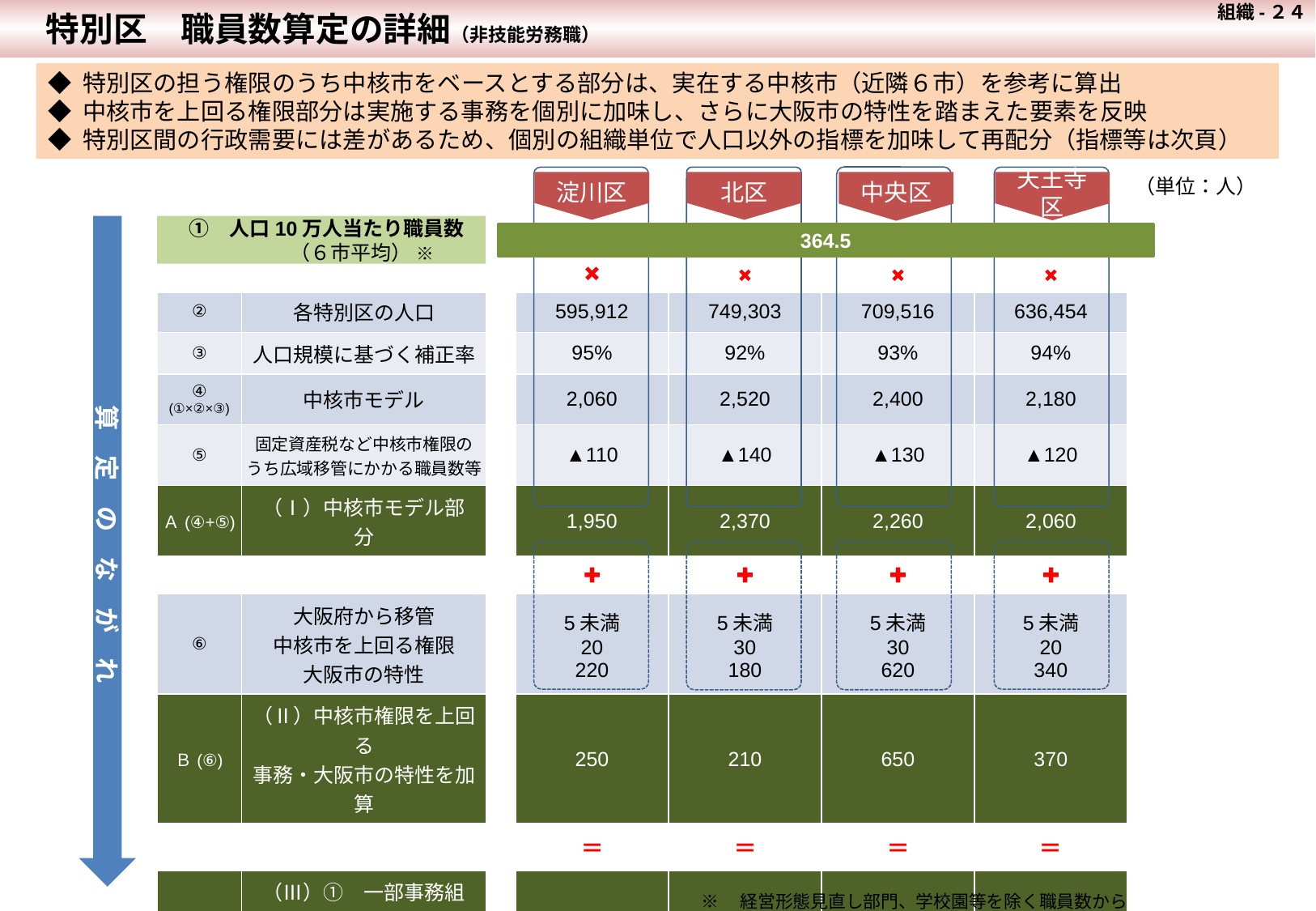

組織-２４
　特別区　職員数算定の詳細（非技能労務職）
◆ 特別区の担う権限のうち中核市をベースとする部分は、実在する中核市（近隣６市）を参考に算出
◆ 中核市を上回る権限部分は実施する事務を個別に加味し、さらに大阪市の特性を踏まえた要素を反映
◆ 特別区間の行政需要には差があるため、個別の組織単位で人口以外の指標を加味して再配分（指標等は次頁）
淀川区
北区
天王寺区
中央区

364.5

　①　人口10万人当たり職員数
　　　　　　（６市平均） ※
（単位：人）
算　定　の　な　が　れ
|  |  |  | × | × | × | × |
| --- | --- | --- | --- | --- | --- | --- |
| ② | 各特別区の人口 |  | 595,912 | 749,303 | 709,516 | 636,454 |
| ③ | 人口規模に基づく補正率 |  | 95% | 92% | 93% | 94% |
| ④ (①×②×③) | 中核市モデル |  | 2,060 | 2,520 | 2,400 | 2,180 |
| ⑤ | 固定資産税など中核市権限の うち広域移管にかかる職員数等 |  | ▲110 | ▲140 | ▲130 | ▲120 |
| Ａ(④+⑤) | （Ⅰ）中核市モデル部分 |  | 1,950 | 2,370 | 2,260 | 2,060 |
|  |  |  | + | + | + | + |
| ⑥ | 大阪府から移管 中核市を上回る権限 大阪市の特性 |  | 5未満 20 220 | 5未満 30 180 | 5未満 30 620 | 5未満 20 340 |
| Ｂ(⑥) | （Ⅱ）中核市権限を上回る 事務・大阪市の特性を加算 |  | 250 | 210 | 650 | 370 |
|  |  |  | ＝ | ＝ | ＝ | ＝ |
| Ａ+Ｂ | （Ⅲ）①　一部事務組合 　　　　　職員数を控除 |  | ▲60 | ▲80 | ▲70 | ▲60 |
|  | （Ⅳ）特別区ごとの行政 　　需要の差を反映 |  | 40 | ▲20 | ▲30 | 5未満 |
|  | 職員数合計 |  | 2,170 | 2,490 | 2,820 | 2,360 |

※　経営形態見直し部門、学校園等を除く職員数から算出